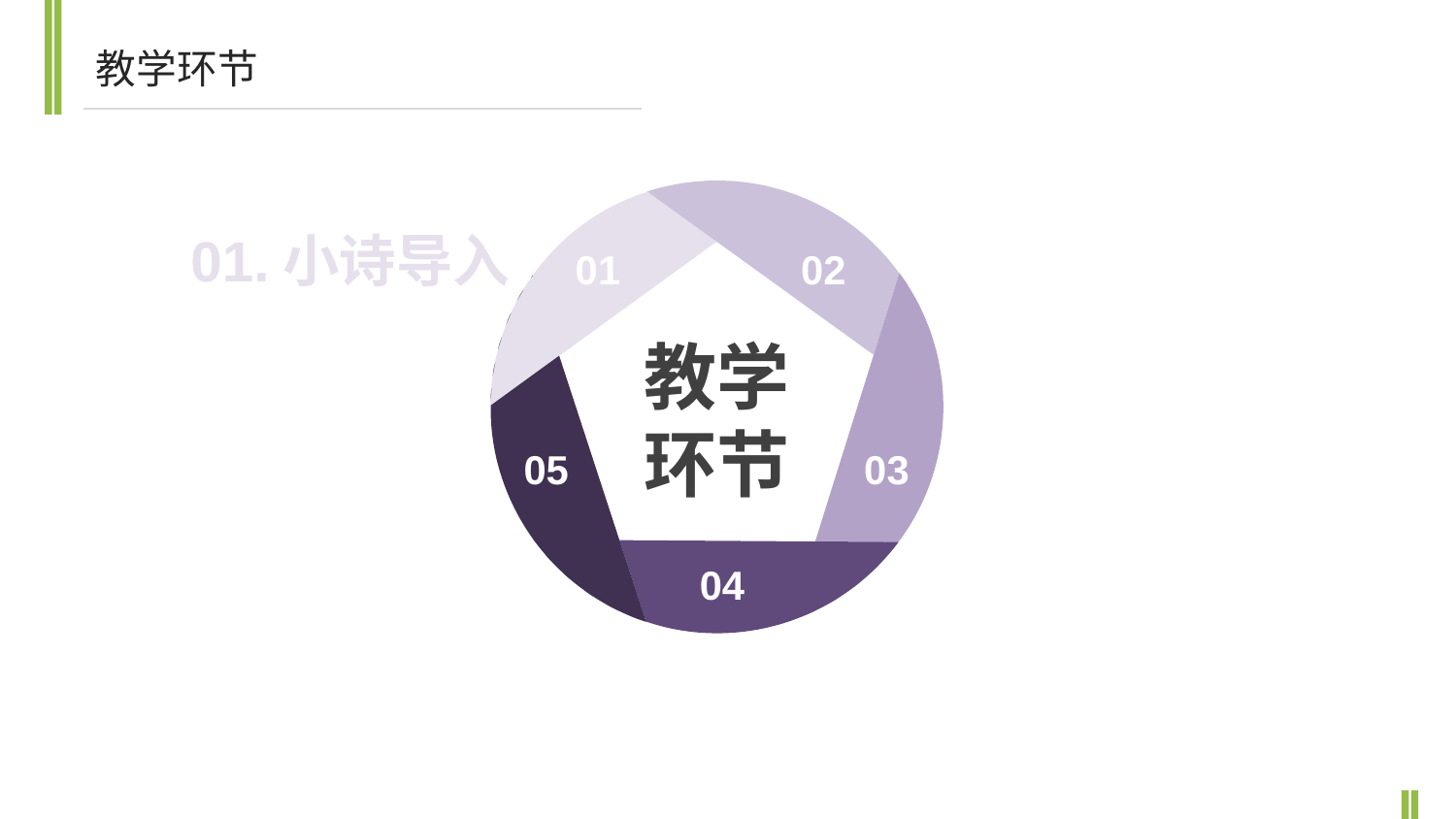

教学环节

01.小诗导入
01
02

教学环节

05
03
04